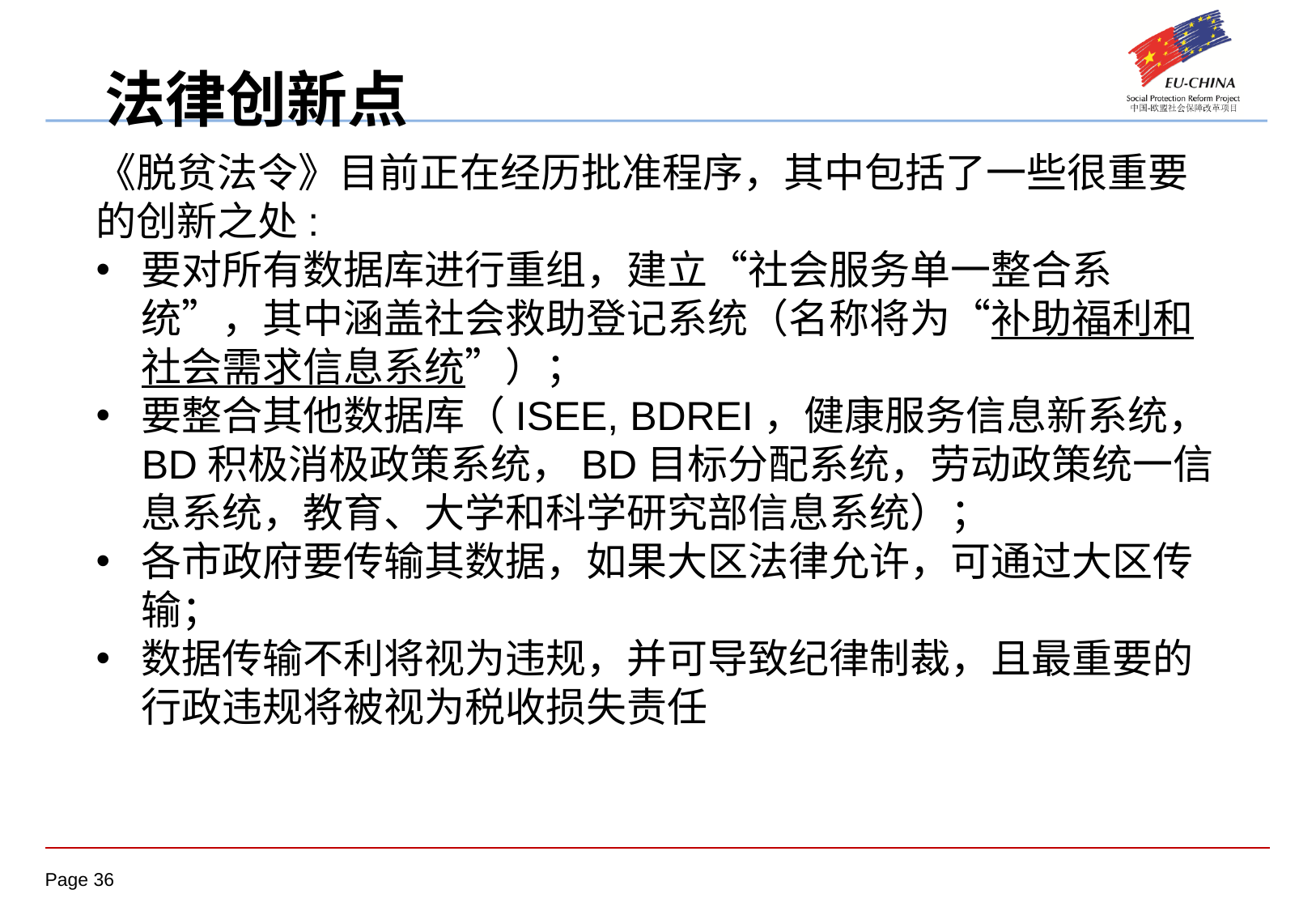

法律创新点
《脱贫法令》目前正在经历批准程序，其中包括了一些很重要的创新之处:
要对所有数据库进行重组，建立“社会服务单一整合系统”，其中涵盖社会救助登记系统（名称将为“补助福利和社会需求信息系统”）；
要整合其他数据库（ISEE, BDREI，健康服务信息新系统，BD积极消极政策系统，BD目标分配系统，劳动政策统一信息系统，教育、大学和科学研究部信息系统）；
各市政府要传输其数据，如果大区法律允许，可通过大区传输；
数据传输不利将视为违规，并可导致纪律制裁，且最重要的行政违规将被视为税收损失责任